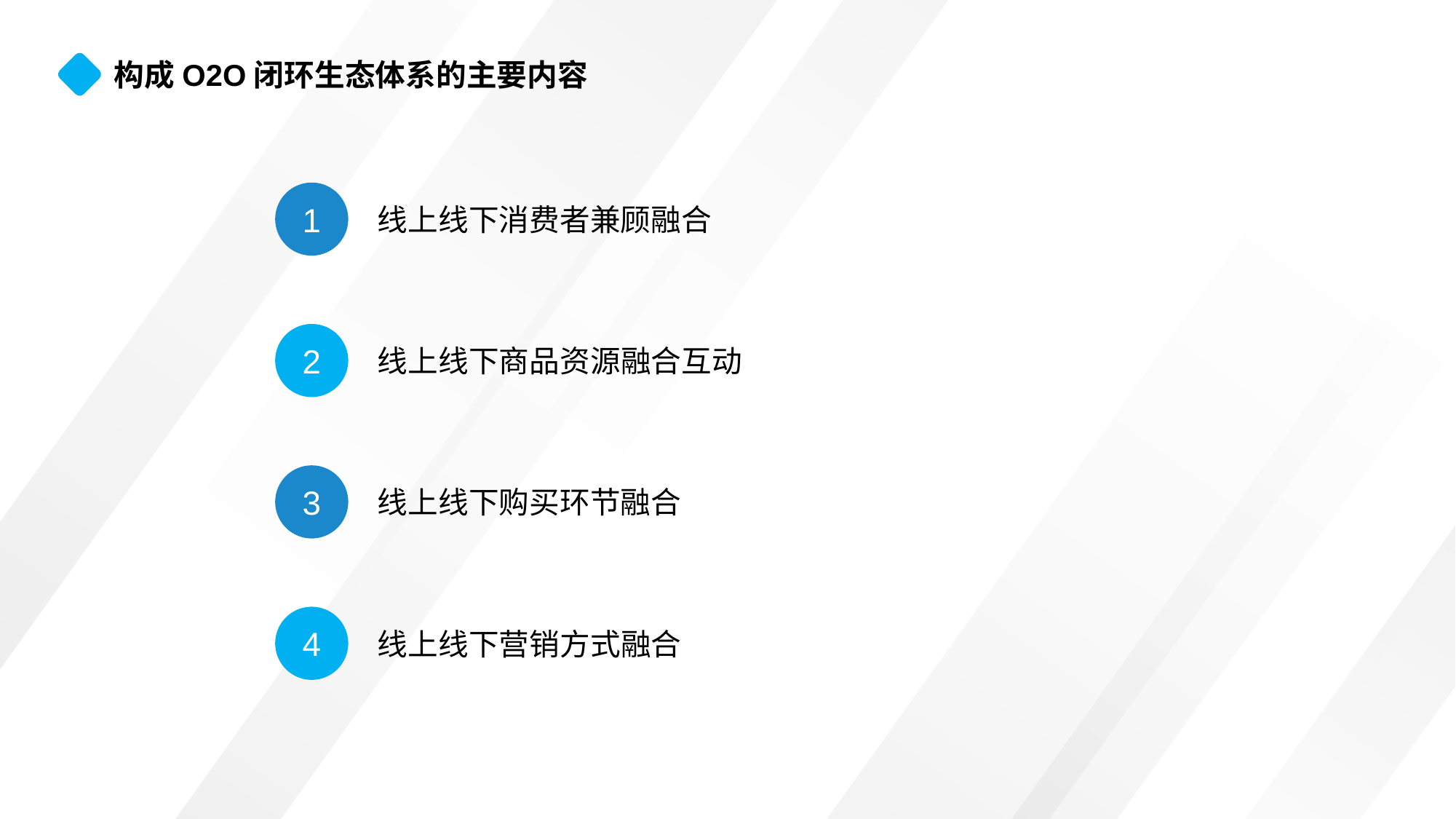

构成O2O闭环生态体系的主要内容

1
线上线下消费者兼顾融合
2
线上线下商品资源融合互动
3
线上线下购买环节融合
4
线上线下营销方式融合